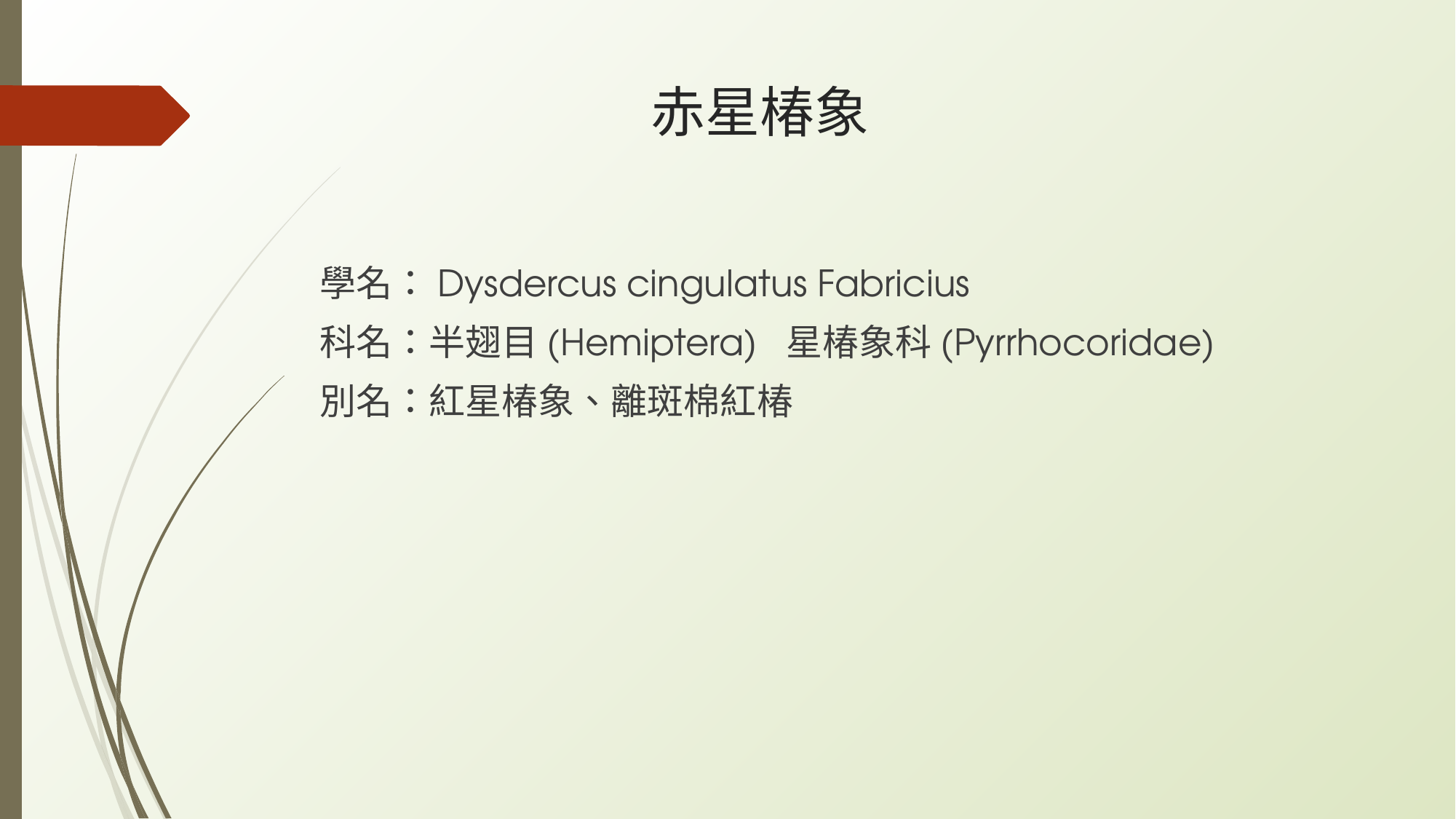

# 赤星椿象
學名：Dysdercus cingulatus Fabricius
科名：半翅目(Hemiptera)  星椿象科(Pyrrhocoridae)
別名：紅星椿象、離斑棉紅椿